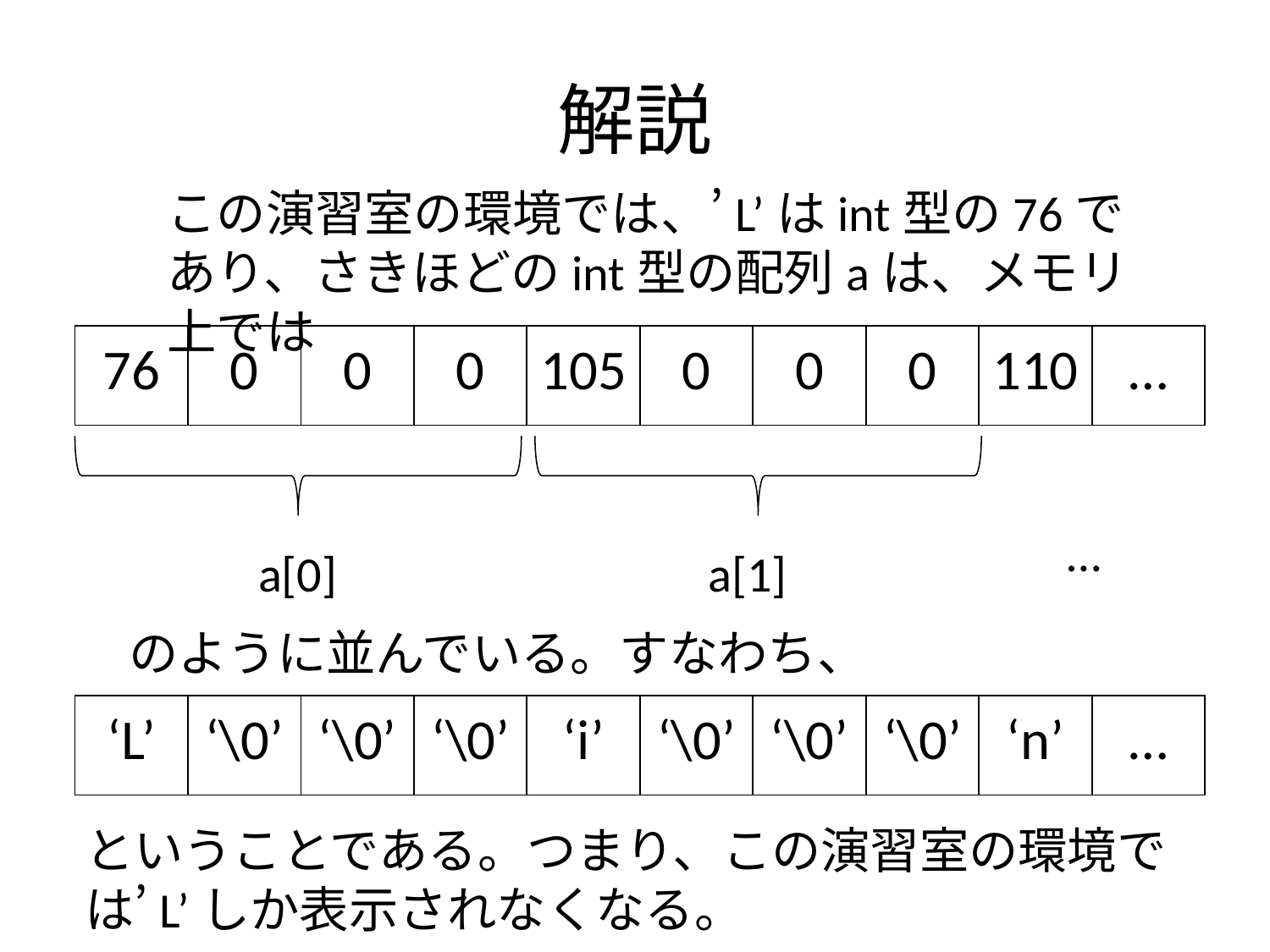

# 解説
この演習室の環境では、’L’はint型の76であり、さきほどのint型の配列aは、メモリ上では

| 76 | 0 | 0 | 0 | 105 | 0 | 0 | 0 | 110 | … |
| --- | --- | --- | --- | --- | --- | --- | --- | --- | --- |
…
a[0]
a[1]
のように並んでいる。すなわち、
| ‘L’ | ‘\0’ | ‘\0’ | ‘\0’ | ‘i’ | ‘\0’ | ‘\0’ | ‘\0’ | ‘n’ | … |
| --- | --- | --- | --- | --- | --- | --- | --- | --- | --- |
ということである。つまり、この演習室の環境では’L’しか表示されなくなる。